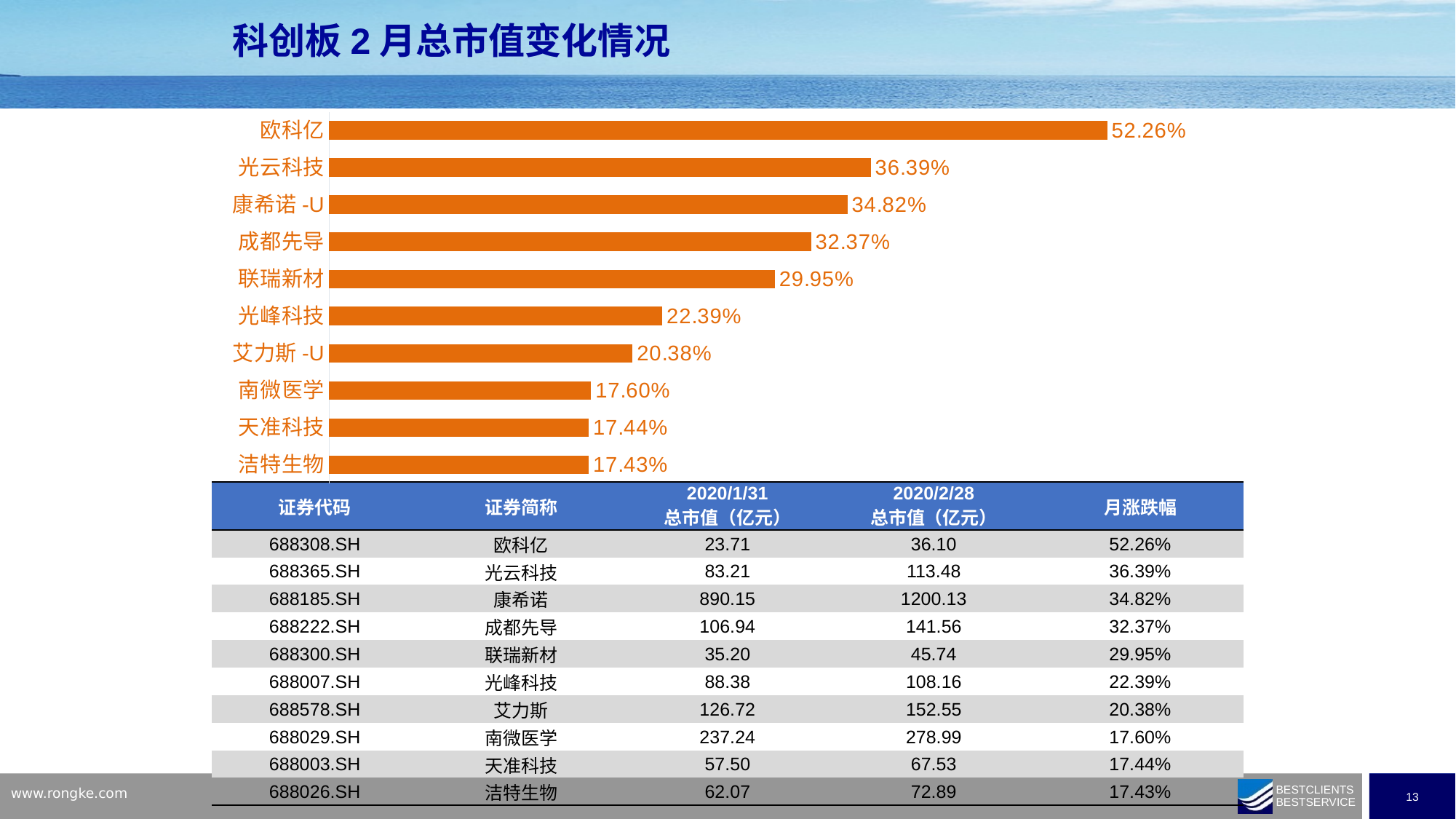

科创板2月总市值变化情况

### Chart

| Category |  |
|---|---|
| 洁特生物 | 0.1743193169002739 |
| 天准科技 | 0.17441112224170063 |
| 南微医学 | 0.17597818229334616 |
| 艾力斯-U | 0.2038352272727273 |
| 光峰科技 | 0.22387333513619323 |
| 联瑞新材 | 0.29946160948931033 |
| 成都先导 | 0.3237162373821201 |
| 康希诺-U | 0.3482334186933347 |
| 光云科技 | 0.3638554216867471 |
| 欧科亿 | 0.5225643188528046 |
| 证券代码 | 证券简称 | 2020/1/31 总市值（亿元） | 2020/2/28 总市值（亿元） | 月涨跌幅 |
| --- | --- | --- | --- | --- |
| 688308.SH | 欧科亿 | 23.71 | 36.10 | 52.26% |
| 688365.SH | 光云科技 | 83.21 | 113.48 | 36.39% |
| 688185.SH | 康希诺 | 890.15 | 1200.13 | 34.82% |
| 688222.SH | 成都先导 | 106.94 | 141.56 | 32.37% |
| 688300.SH | 联瑞新材 | 35.20 | 45.74 | 29.95% |
| 688007.SH | 光峰科技 | 88.38 | 108.16 | 22.39% |
| 688578.SH | 艾力斯 | 126.72 | 152.55 | 20.38% |
| 688029.SH | 南微医学 | 237.24 | 278.99 | 17.60% |
| 688003.SH | 天准科技 | 57.50 | 67.53 | 17.44% |
| 688026.SH | 洁特生物 | 62.07 | 72.89 | 17.43% |